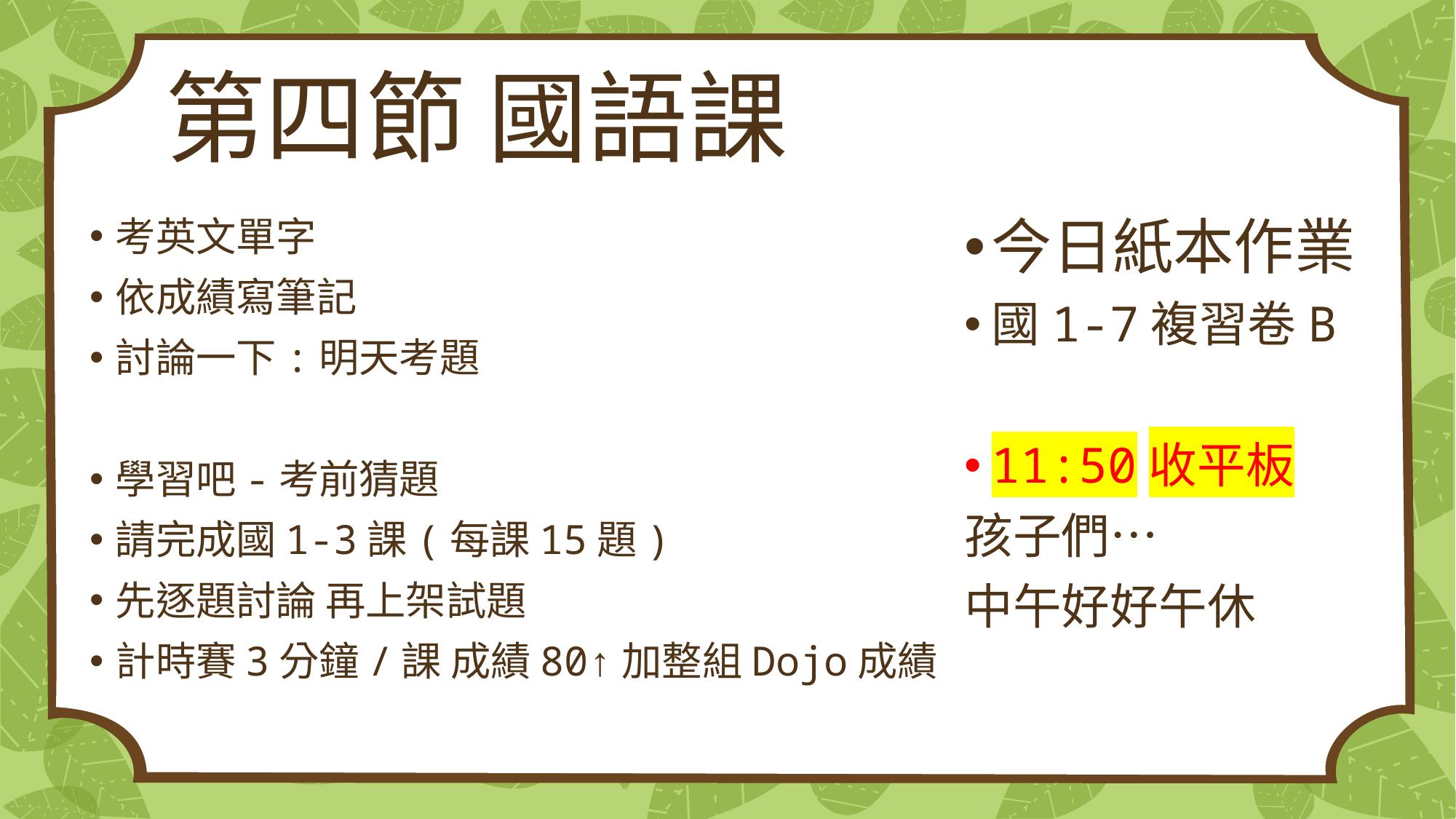

# 第四節 國語課
考英文單字
依成績寫筆記
討論一下:明天考題

學習吧-考前猜題
請完成國1-3課(每課15題)
先逐題討論 再上架試題
計時賽3分鐘/課 成績80↑加整組Dojo成績
今日紙本作業
國1-7複習卷B

11:50收平板
孩子們…
中午好好午休